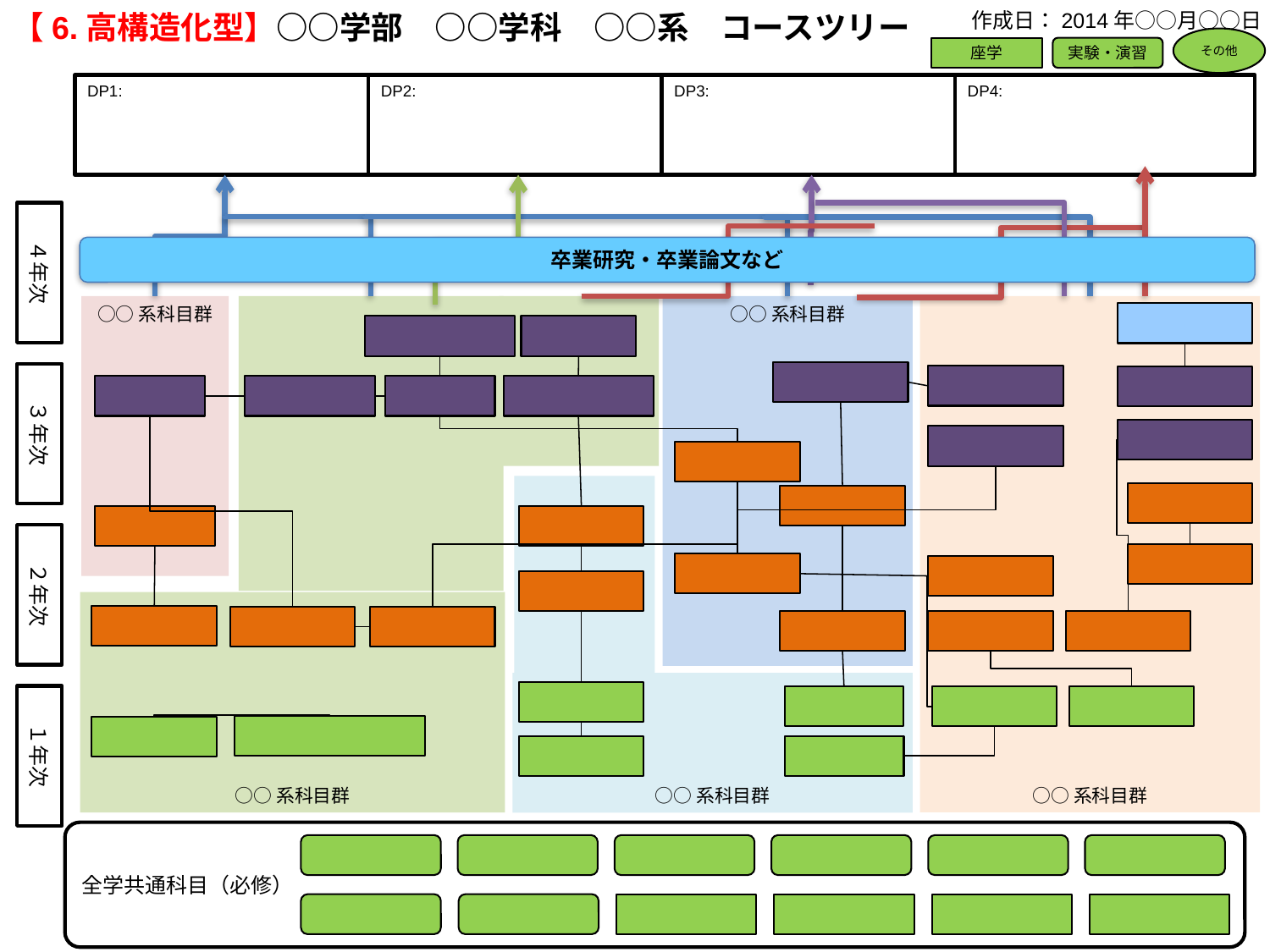

【6.高構造化型】○○学部　○○学科　○○系　コースツリー
作成日：2014年○○月○○日
その他
座学
実験・演習
DP1:
DP2:
DP3:
DP4:
４年次
卒業研究・卒業論文など

○○系科目群
○○系科目群
○○系科目群
○○系科目群

３年次

２年次

○○系科目群

１年次

全学共通科目（必修）